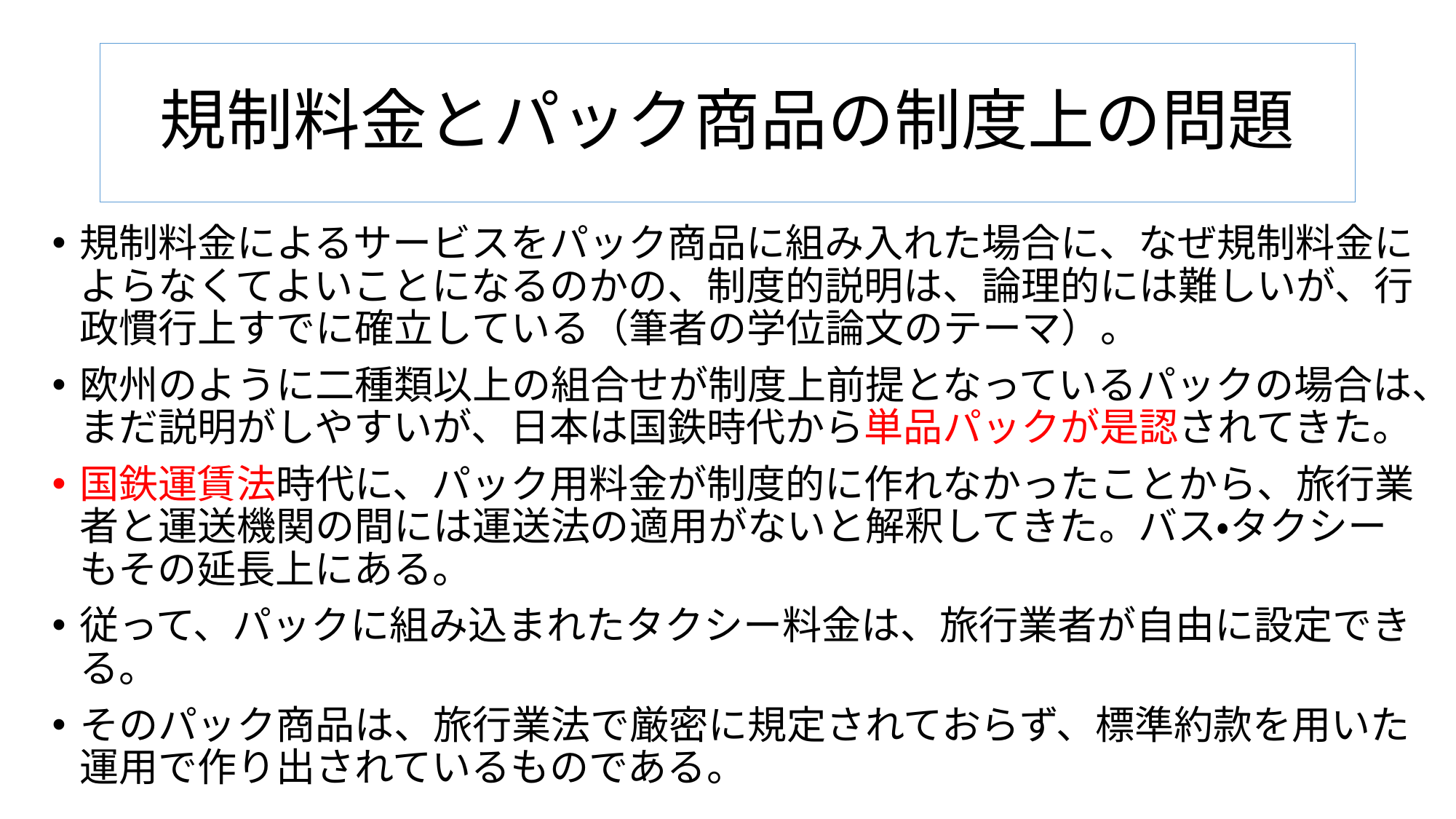

# 規制料金とパック商品の制度上の問題
規制料金によるサービスをパック商品に組み入れた場合に、なぜ規制料金によらなくてよいことになるのかの、制度的説明は、論理的には難しいが、行政慣行上すでに確立している（筆者の学位論文のテーマ）。
欧州のように二種類以上の組合せが制度上前提となっているパックの場合は、まだ説明がしやすいが、日本は国鉄時代から単品パックが是認されてきた。
国鉄運賃法時代に、パック用料金が制度的に作れなかったことから、旅行業者と運送機関の間には運送法の適用がないと解釈してきた。バス・タクシーもその延長上にある。
従って、パックに組み込まれたタクシー料金は、旅行業者が自由に設定できる。
そのパック商品は、旅行業法で厳密に規定されておらず、標準約款を用いた運用で作り出されているものである。